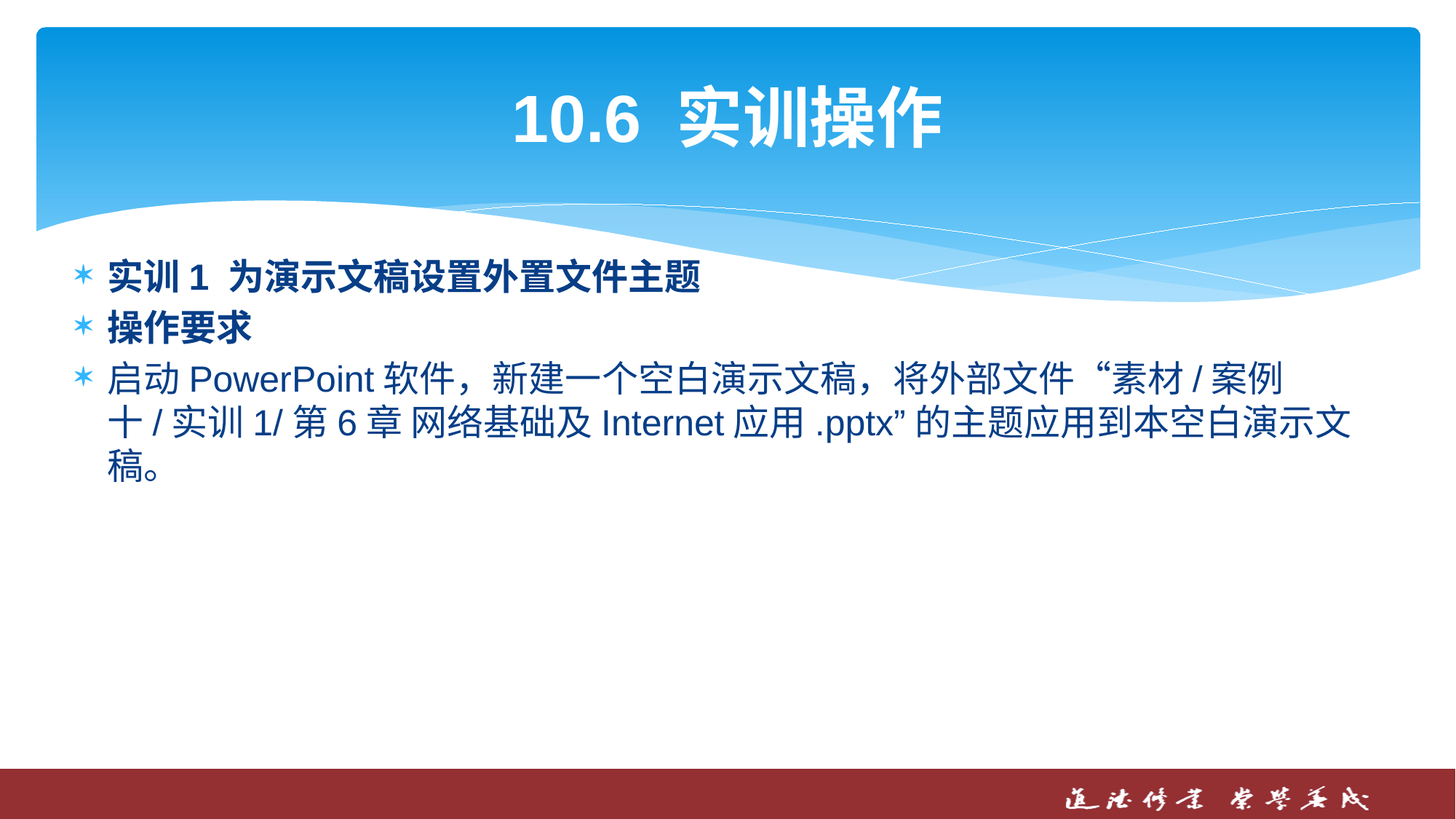

# 10.6 实训操作
实训1 为演示文稿设置外置文件主题
操作要求
启动PowerPoint软件，新建一个空白演示文稿，将外部文件“素材/案例十/实训1/第6章 网络基础及Internet应用.pptx”的主题应用到本空白演示文稿。